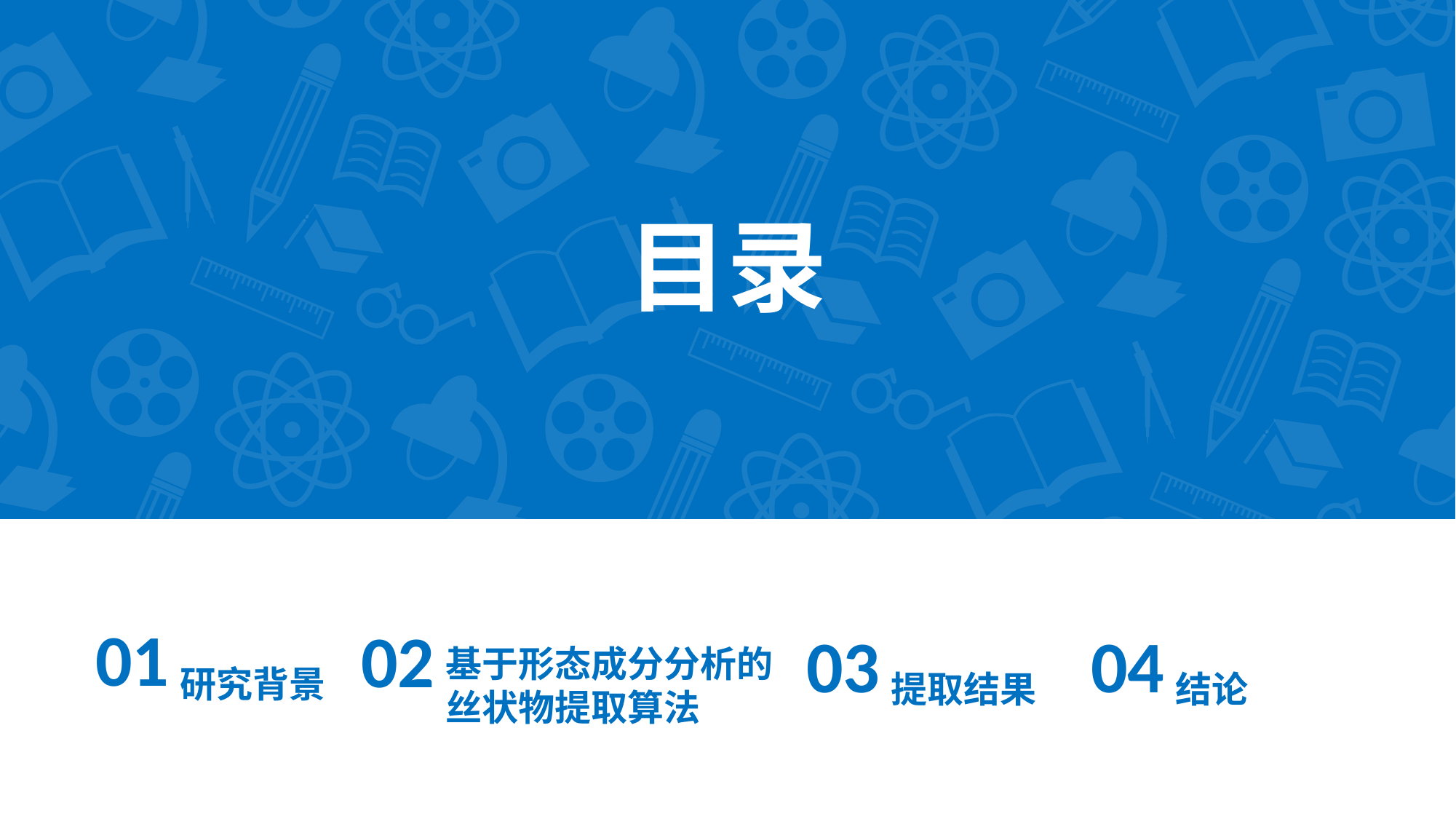

目录
01
研究背景
02
基于形态成分分析的丝状物提取算法
03
提取结果
04
结论